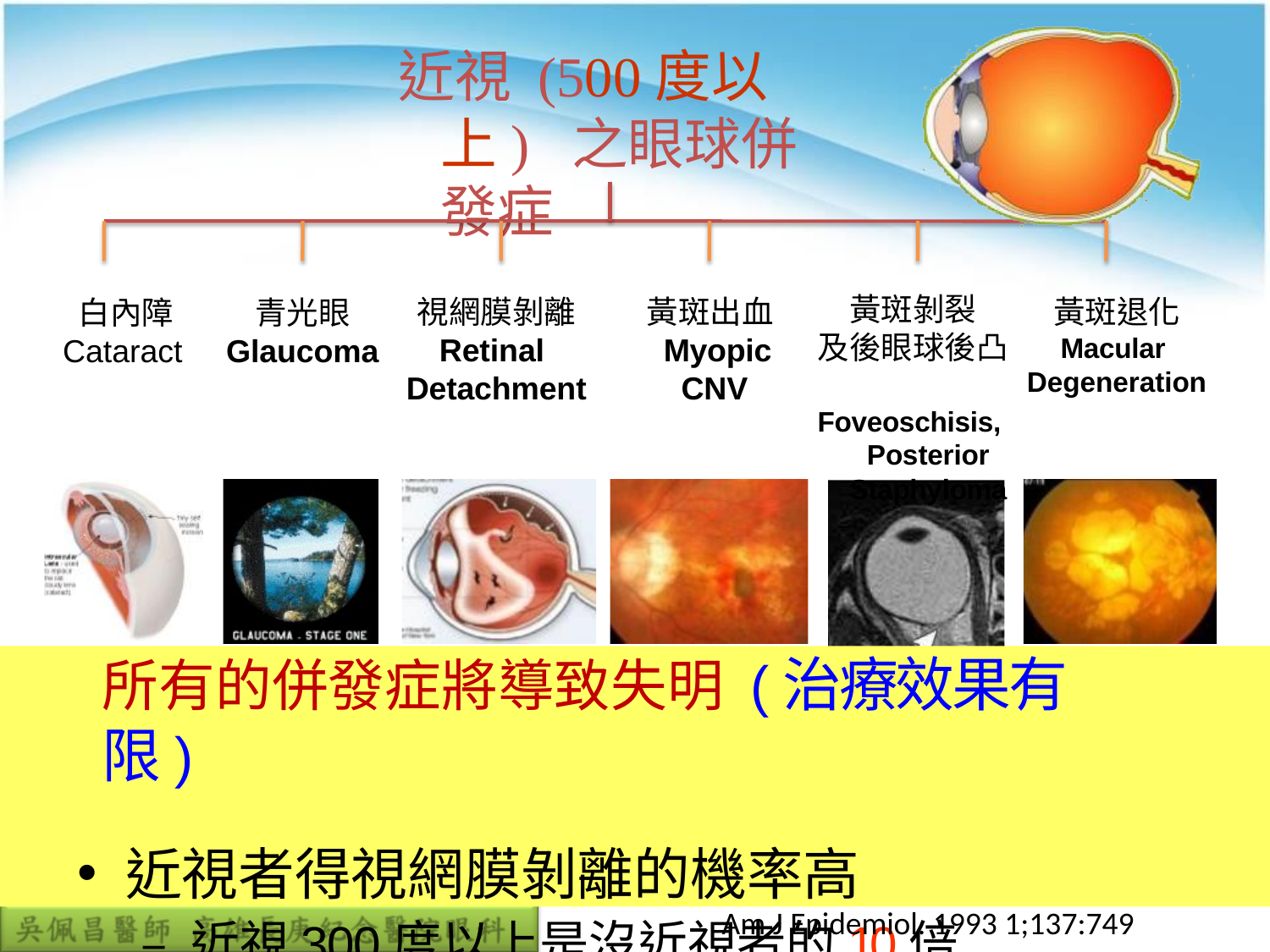

# 近視 (500度以上)  之眼球併發症
黃斑剝裂 及後眼球後凸  Foveoschisis,
Posterior
Staphyloma
白內障 Cataract
青光眼
Glaucoma
視網膜剝離 Retinal  Detachment
黃斑出血  Myopic  CNV
黃斑退化 Macular  Degeneration

所有的併發症將導致失明 (治療效果有限)
近視者得視網膜剝離的機率高
– 近視300度以上是沒近視者的10倍
Am J Epidemiol. 1993 1;137:749